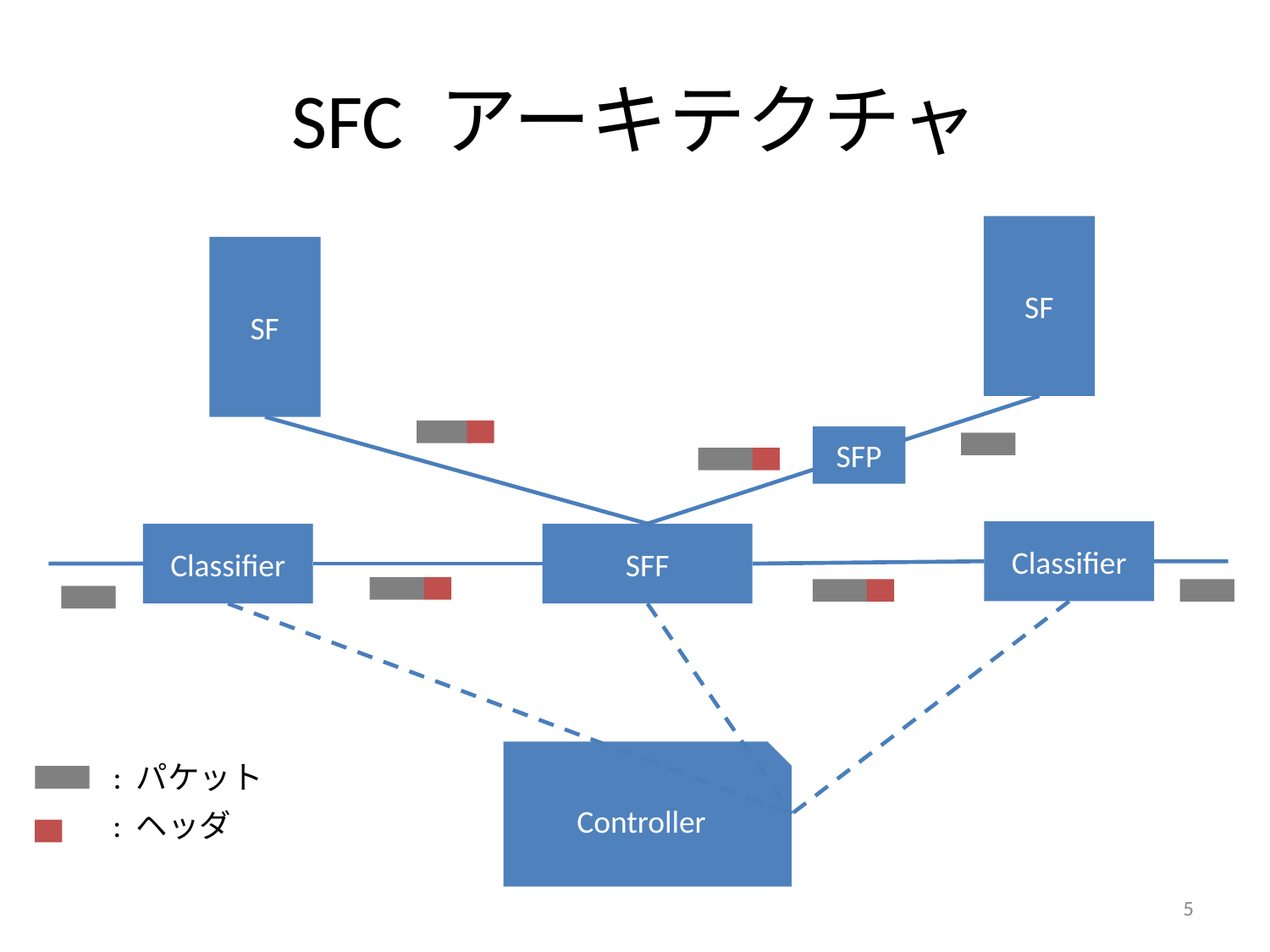

# SFC アーキテクチャ
SF
SF

SFP

Classifier
Classifier
SFF

Controller
: パケット

: ヘッダ

5